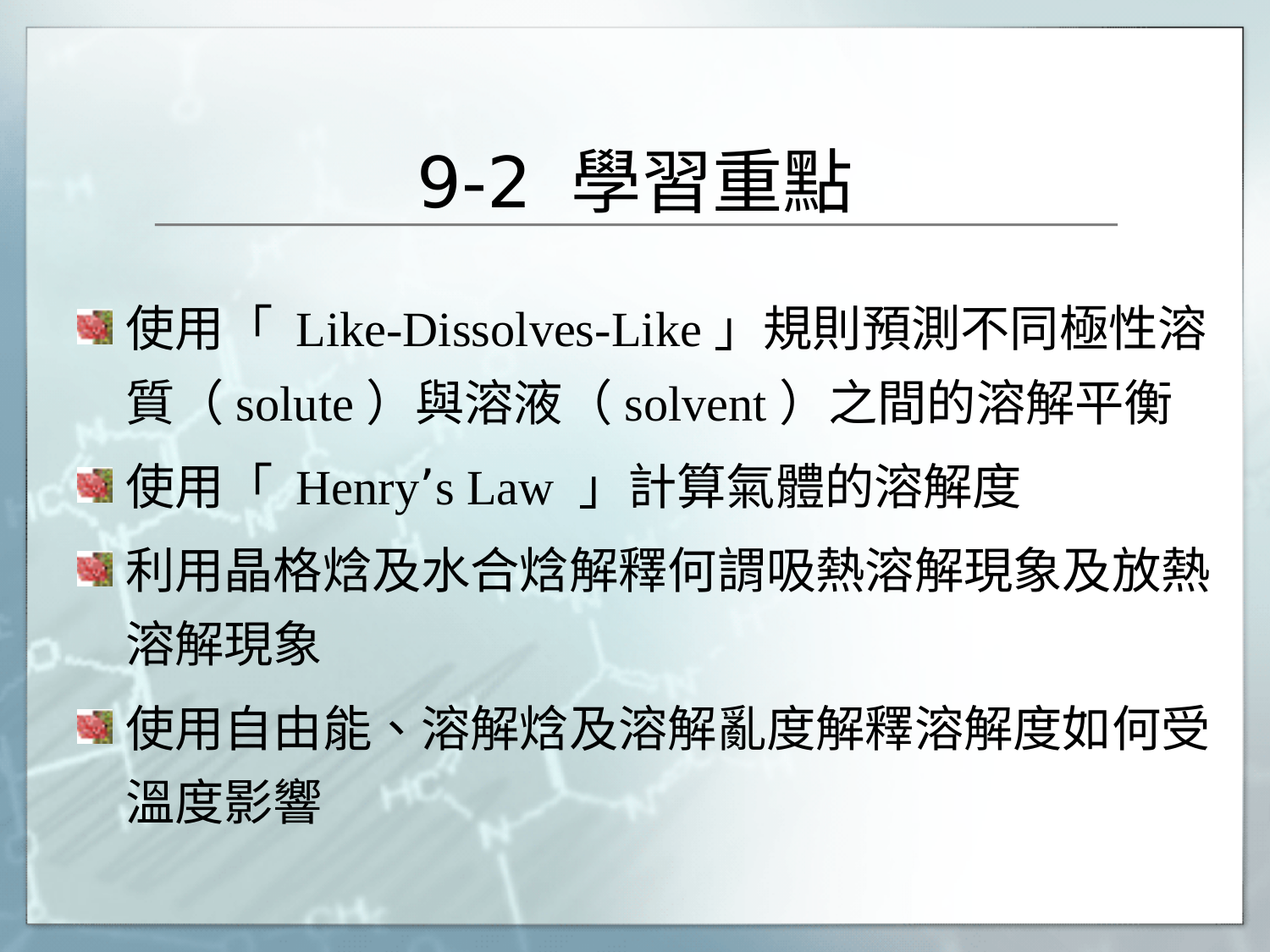

# 9-2 學習重點
使用「 Like-Dissolves-Like」規則預測不同極性溶質（solute）與溶液（solvent）之間的溶解平衡
使用「 Henry’s Law 」計算氣體的溶解度
利用晶格焓及水合焓解釋何謂吸熱溶解現象及放熱溶解現象
使用自由能、溶解焓及溶解亂度解釋溶解度如何受溫度影響